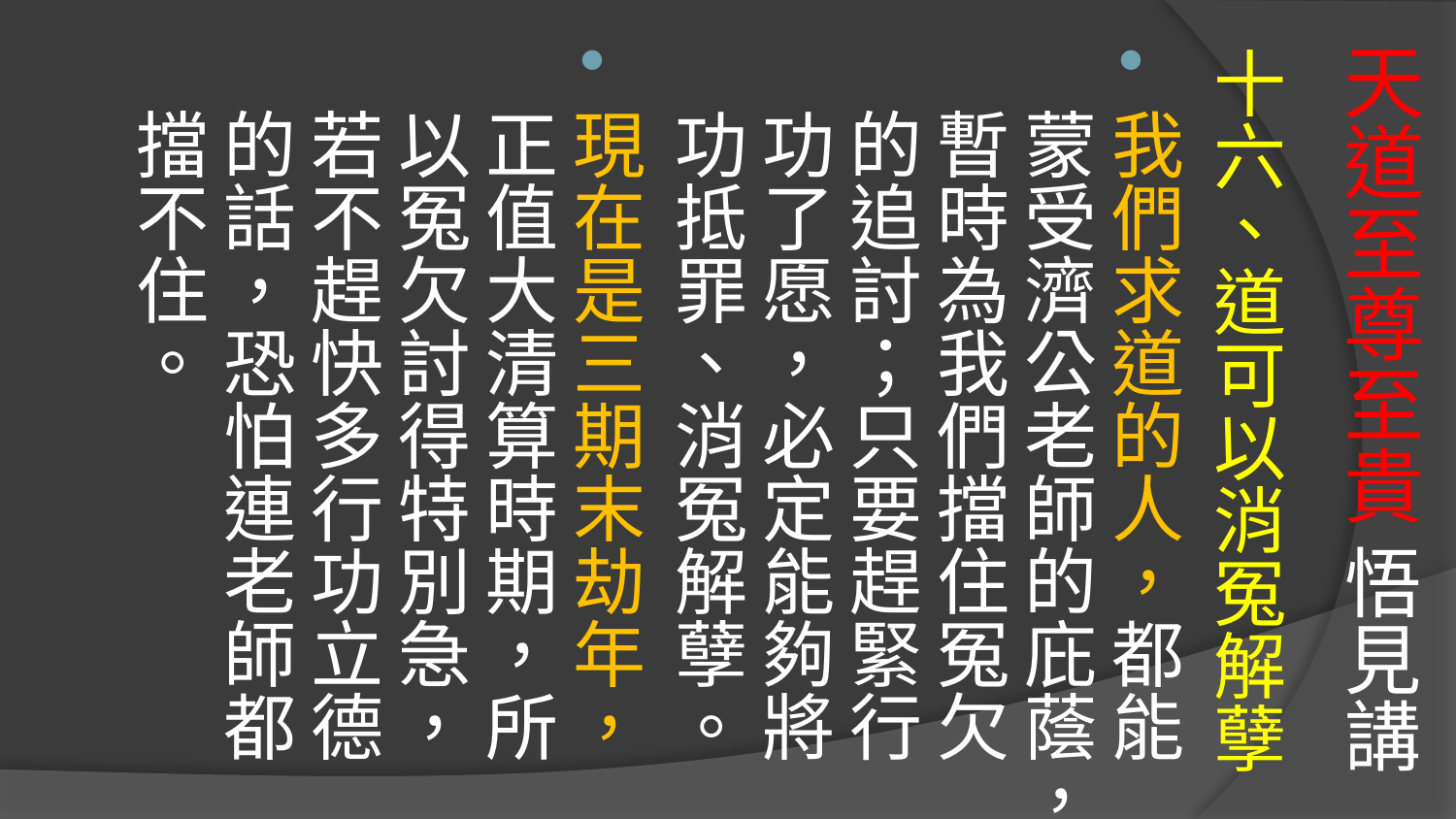

# 天道至尊至貴 悟見講
十六、道可以消冤解孽
我們求道的人，都能蒙受濟公老師的庇蔭，暫時為我們擋住冤欠的追討；只要趕緊行功了愿，必定能夠將功抵罪、消冤解孽。
現在是三期末劫年，正值大清算時期，所以冤欠討得特別急，若不趕快多行功立德的話，恐怕連老師都擋不住。